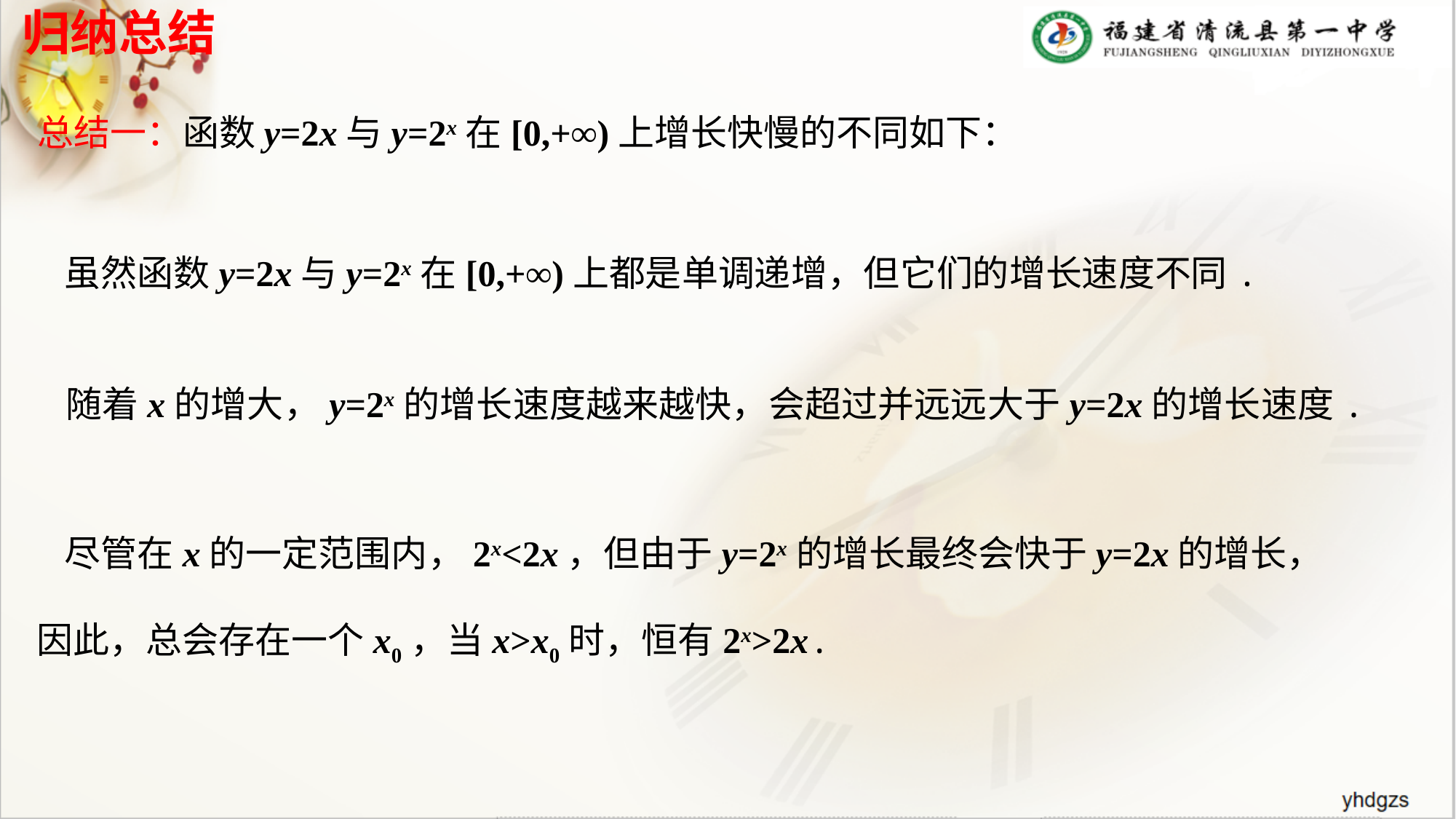

归纳总结
总结一：函数y=2x与y=2x在[0,+∞)上增长快慢的不同如下：
    虽然函数y=2x与y=2x在[0,+∞)上都是单调递增，但它们的增长速度不同.
    随着x的增大，y=2x的增长速度越来越快，会超过并远远大于y=2x的增长速度.
    尽管在x的一定范围内，2x<2x，但由于y=2x的增长最终会快于y=2x的增长，
因此，总会存在一个x0，当x>x0时，恒有2x>2x.